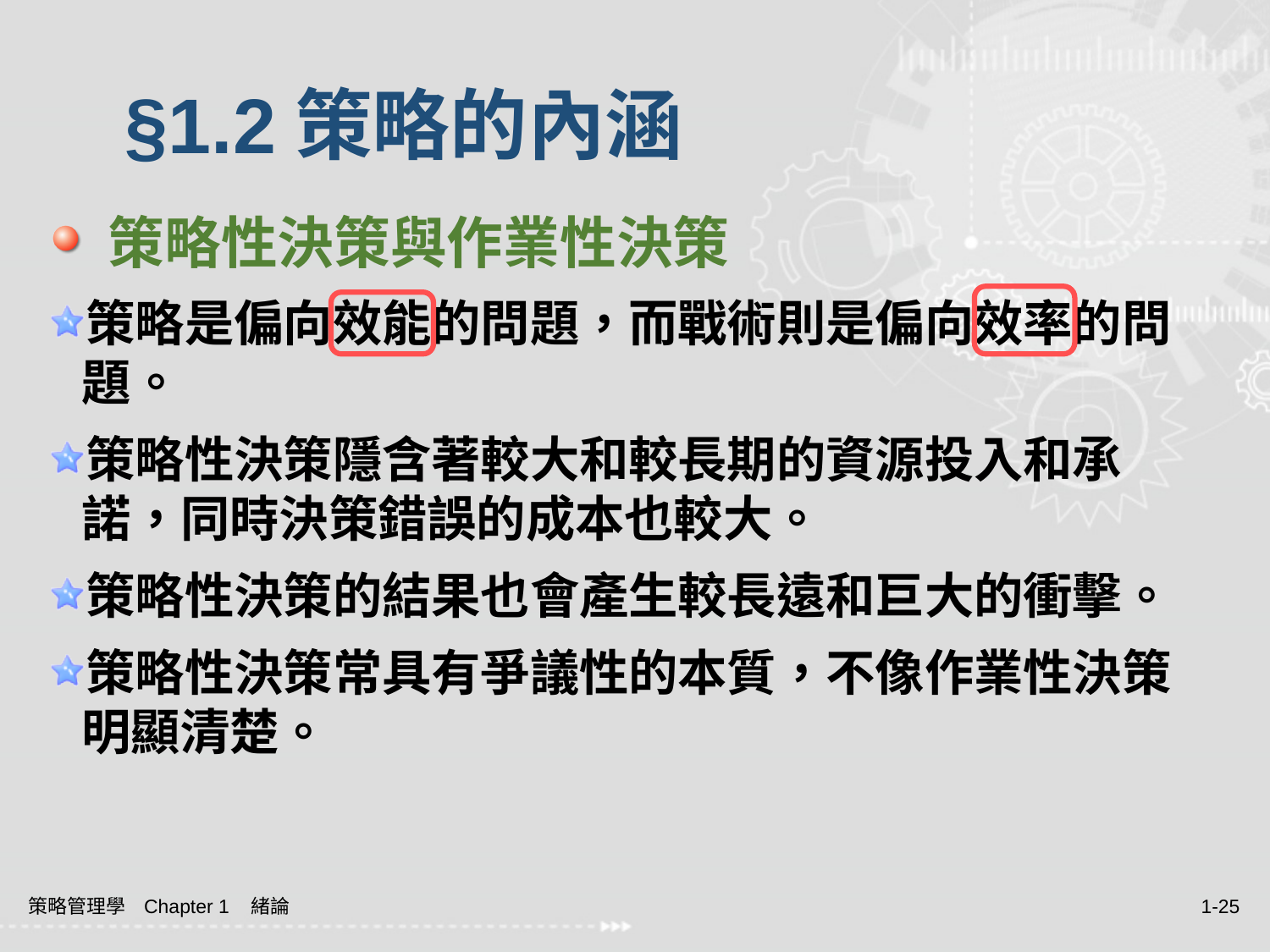

# §1.2策略的內涵
 策略性決策與作業性決策
策略是偏向效能的問題，而戰術則是偏向效率的問題。
策略性決策隱含著較大和較長期的資源投入和承諾，同時決策錯誤的成本也較大。
策略性決策的結果也會產生較長遠和巨大的衝擊。
策略性決策常具有爭議性的本質，不像作業性決策明顯清楚。

策略管理學   Chapter 1   緒論
1-25